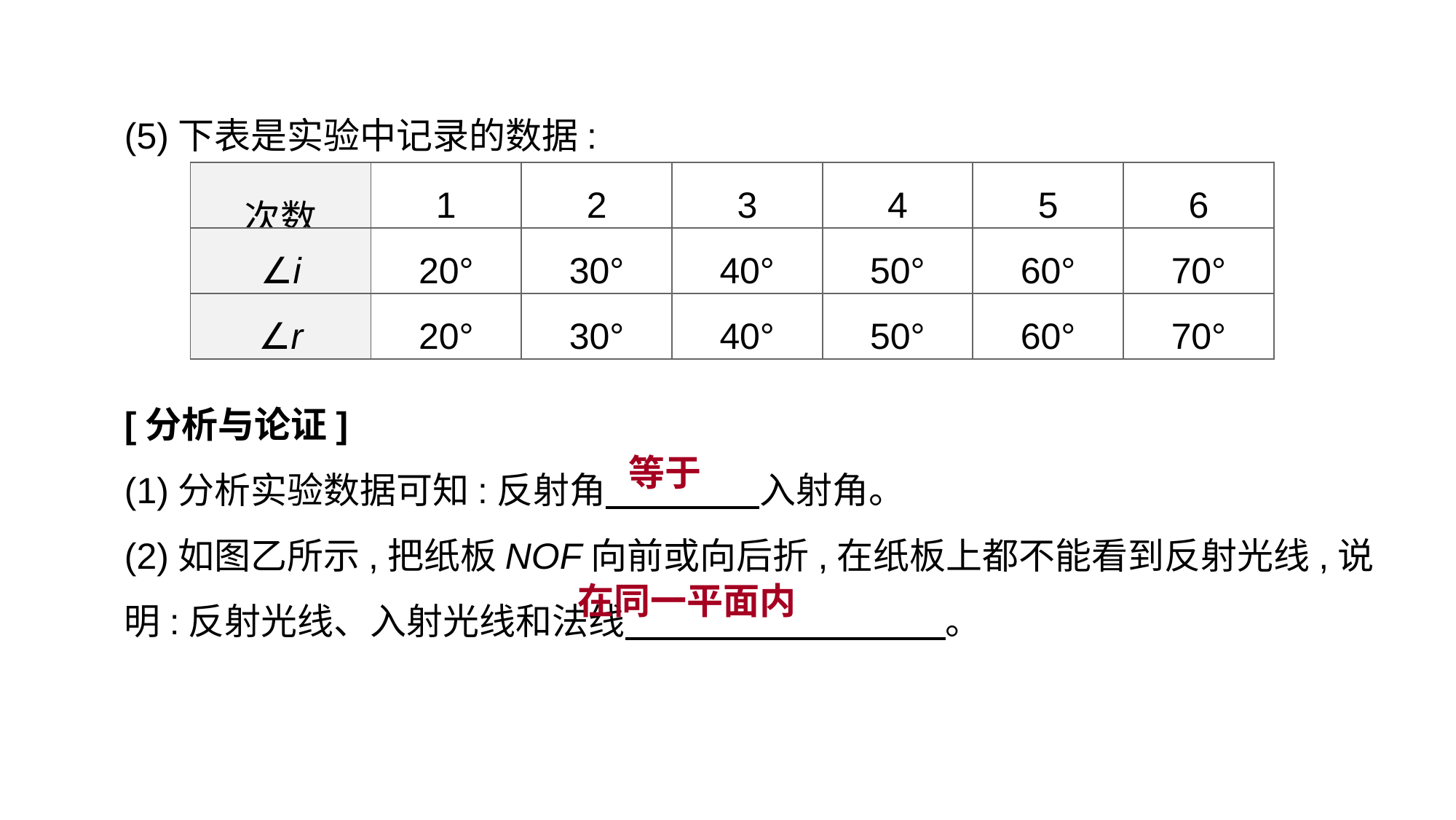

(5)下表是实验中记录的数据:
| 次数 | 1 | 2 | 3 | 4 | 5 | 6 |
| --- | --- | --- | --- | --- | --- | --- |
| ∠i | 20° | 30° | 40° | 50° | 60° | 70° |
| ∠r | 20° | 30° | 40° | 50° | 60° | 70° |
[分析与论证]
(1)分析实验数据可知:反射角　　 　　入射角。
(2)如图乙所示,把纸板NOF向前或向后折,在纸板上都不能看到反射光线,说明:反射光线、入射光线和法线　　        　　　　　。
等于
在同一平面内